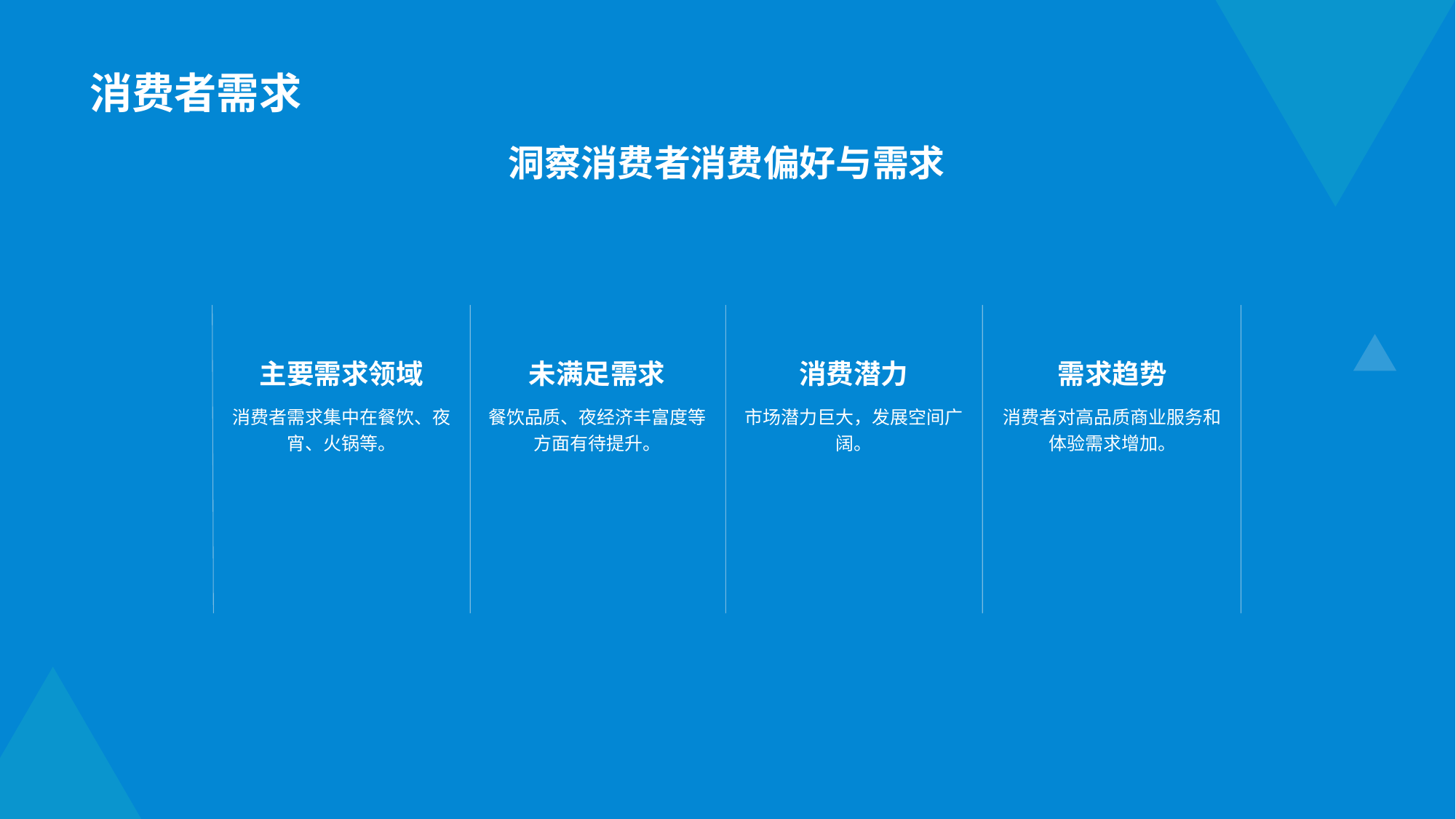

洞察消费者消费偏好与需求
主要需求领域
消费者需求集中在餐饮、夜宵、火锅等。
未满足需求
餐饮品质、夜经济丰富度等方面有待提升。
消费潜力
市场潜力巨大，发展空间广阔。
需求趋势
消费者对高品质商业服务和体验需求增加。

# 消费者需求